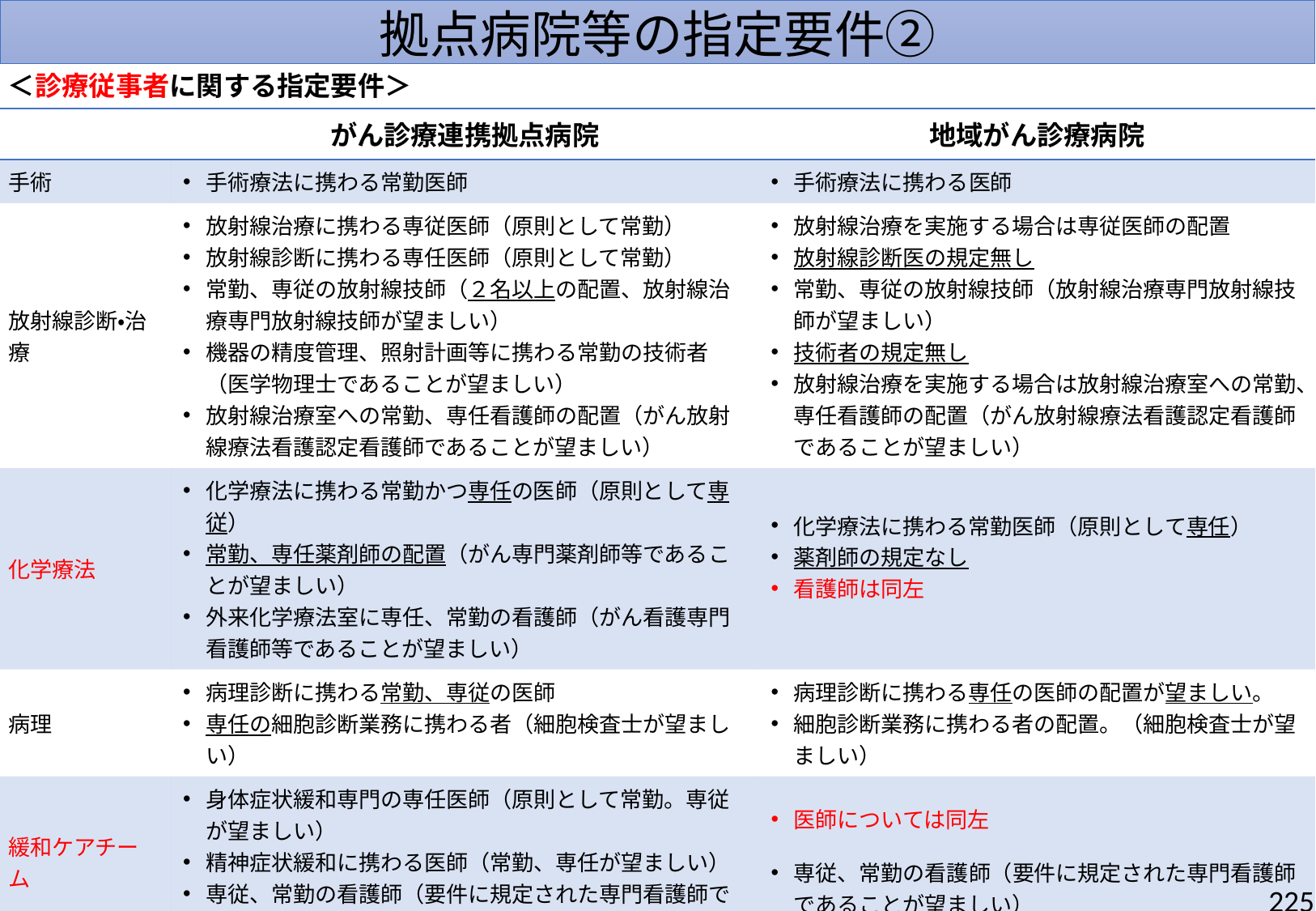

拠点病院等の指定要件②
＜診療従事者に関する指定要件＞
|  | がん診療連携拠点病院 | 地域がん診療病院 |
| --- | --- | --- |
| 手術 | 手術療法に携わる常勤医師 | 手術療法に携わる医師 |
| 放射線診断・治療 | 放射線治療に携わる専従医師（原則として常勤） 放射線診断に携わる専任医師（原則として常勤） 常勤、専従の放射線技師（２名以上の配置、放射線治療専門放射線技師が望ましい） 機器の精度管理、照射計画等に携わる常勤の技術者（医学物理士であることが望ましい） 放射線治療室への常勤、専任看護師の配置（がん放射線療法看護認定看護師であることが望ましい） | 放射線治療を実施する場合は専従医師の配置 放射線診断医の規定無し 常勤、専従の放射線技師（放射線治療専門放射線技師が望ましい） 技術者の規定無し 放射線治療を実施する場合は放射線治療室への常勤、専任看護師の配置（がん放射線療法看護認定看護師であることが望ましい） |
| 化学療法 | 化学療法に携わる常勤かつ専任の医師（原則として専従） 常勤、専任薬剤師の配置（がん専門薬剤師等であることが望ましい） 外来化学療法室に専任、常勤の看護師（がん看護専門看護師等であることが望ましい） | 化学療法に携わる常勤医師（原則として専任） 薬剤師の規定なし 看護師は同左 |
| 病理 | 病理診断に携わる常勤、専従の医師 専任の細胞診断業務に携わる者（細胞検査士が望ましい） | 病理診断に携わる専任の医師の配置が望ましい。 細胞診断業務に携わる者の配置。（細胞検査士が望ましい） |
| 緩和ケアチーム | 身体症状緩和専門の専任医師（原則として常勤。専従が望ましい） 精神症状緩和に携わる医師（常勤、専任が望ましい） 専従、常勤の看護師（要件に規定された専門看護師であること） | 医師については同左 専従、常勤の看護師（要件に規定された専門看護師であることが望ましい） |
| 相談支援センター | 専従と専任の相談支援に携わる者をそれぞれ１人ずつ（相談員基礎研修１～３を修了していること） | 同左（１人は相談員基礎研修１，２までの修了でよい） |
| 院内がん登録 | 研修を修了した専従の院内がん登録実務者１人以上 | 同左 |
225